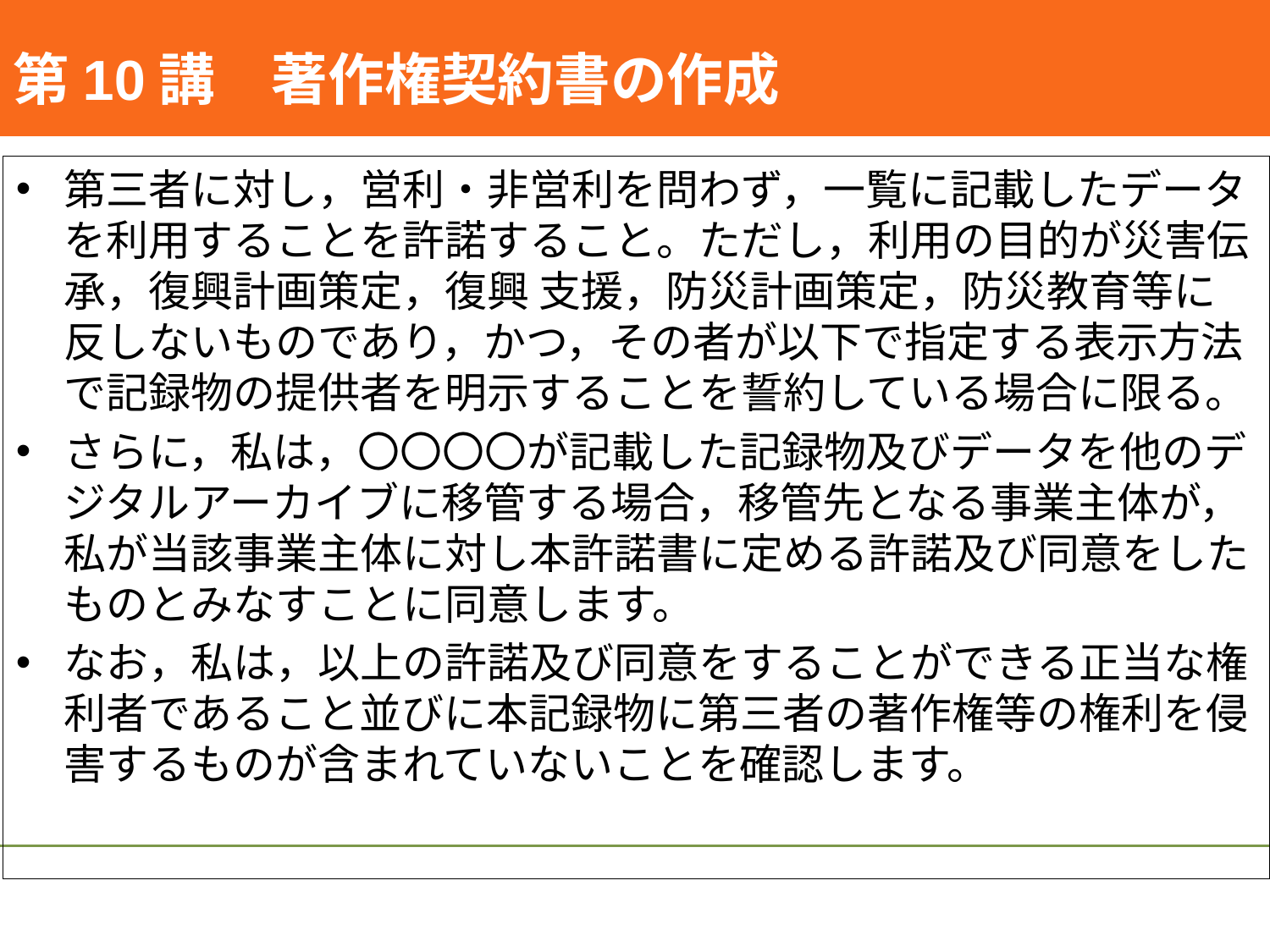

#
第10講　著作権契約書の作成
第三者に対し，営利・非営利を問わず，一覧に記載したデータを利用することを許諾すること。ただし，利用の目的が災害伝承，復興計画策定，復興 支援，防災計画策定，防災教育等に反しないものであり，かつ，その者が以下で指定する表示方法で記録物の提供者を明示することを誓約している場合に限る。
さらに，私は，〇〇〇〇が記載した記録物及びデータを他のデジタルアーカイブに移管する場合，移管先となる事業主体が，私が当該事業主体に対し本許諾書に定める許諾及び同意をしたものとみなすことに同意します。
なお，私は，以上の許諾及び同意をすることができる正当な権利者であること並びに本記録物に第三者の著作権等の権利を侵害するものが含まれていないことを確認します。